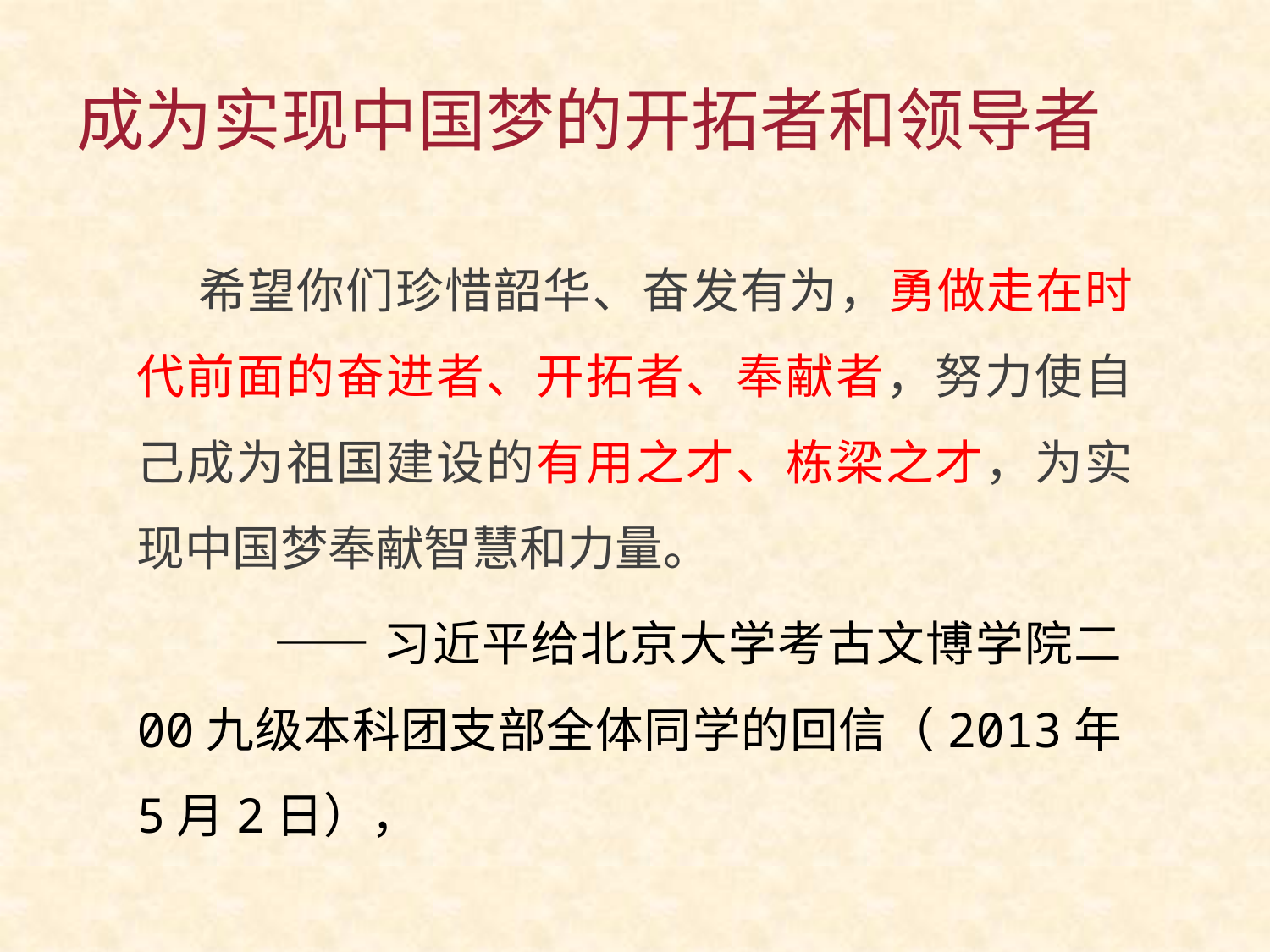

# 成为实现中国梦的开拓者和领导者
    希望你们珍惜韶华、奋发有为，勇做走在时代前面的奋进者、开拓者、奉献者，努力使自己成为祖国建设的有用之才、栋梁之才，为实现中国梦奉献智慧和力量。
           ——习近平给北京大学考古文博学院二00九级本科团支部全体同学的回信（2013年5月2日），

108